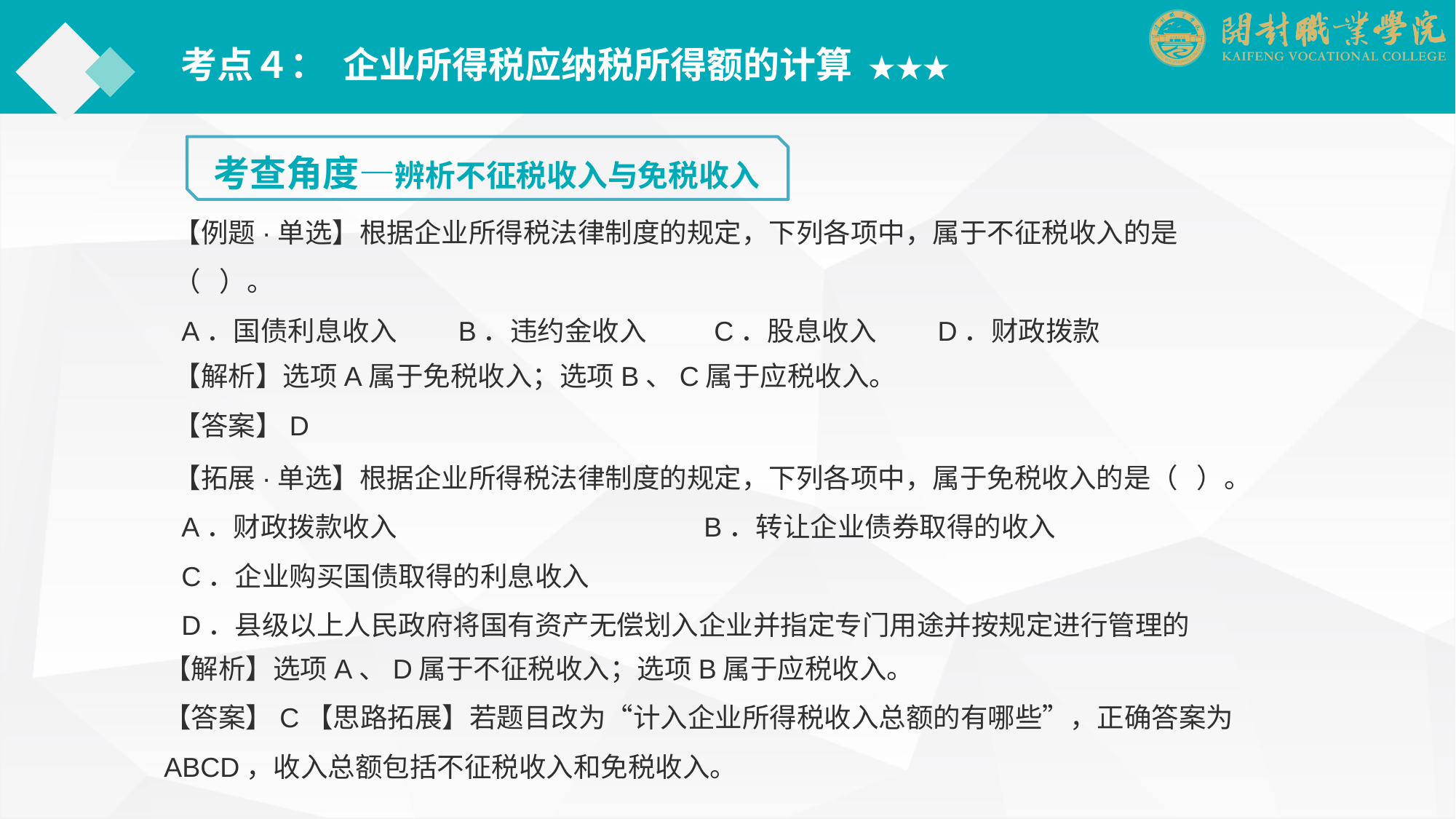

考点４：  企业所得税应纳税所得额的计算  ★★★
考查角度—辨析不征税收入与免税收入

【例题·单选】根据企业所得税法律制度的规定，下列各项中，属于不征税收入的是（   ）。
 A．国债利息收入　　B．违约金收入　　 C．股息收入　　D．财政拨款
【解析】选项A属于免税收入；选项B、C属于应税收入。
【答案】D
【拓展·单选】根据企业所得税法律制度的规定，下列各项中，属于免税收入的是（   ）。
 A．财政拨款收入　　　　　　　　　　　B．转让企业债券取得的收入
 C．企业购买国债取得的利息收入
 D．县级以上人民政府将国有资产无偿划入企业并指定专门用途并按规定进行管理的
【解析】选项A、D属于不征税收入；选项B属于应税收入。
【答案】C【思路拓展】若题目改为“计入企业所得税收入总额的有哪些”，正确答案为ABCD，收入总额包括不征税收入和免税收入。